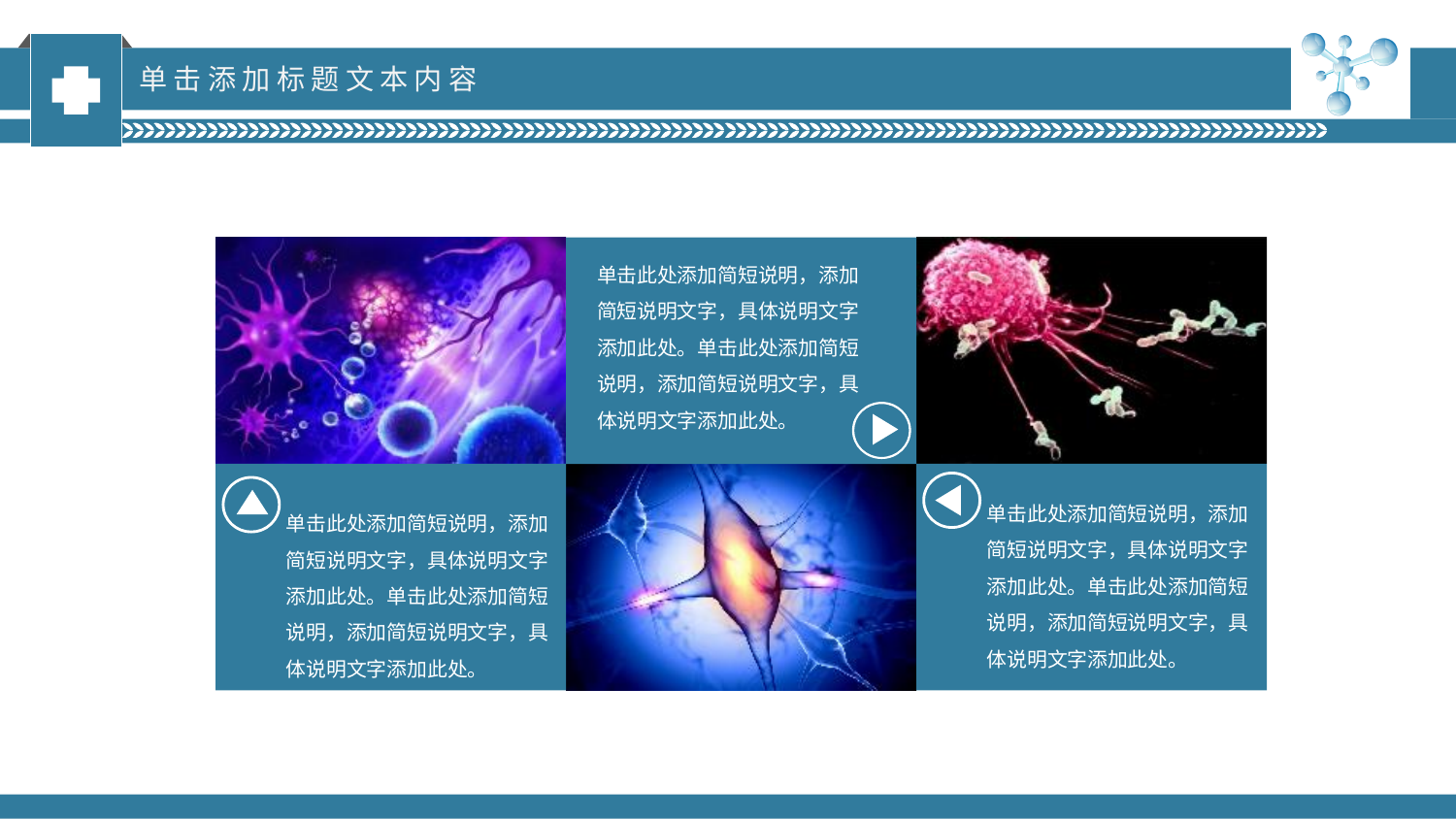

单击添加标题文本内容

单击此处添加简短说明，添加简短说明文字，具体说明文字添加此处。单击此处添加简短说明，添加简短说明文字，具体说明文字添加此处。

单击此处添加简短说明，添加简短说明文字，具体说明文字添加此处。单击此处添加简短说明，添加简短说明文字，具体说明文字添加此处。

单击此处添加简短说明，添加简短说明文字，具体说明文字添加此处。单击此处添加简短说明，添加简短说明文字，具体说明文字添加此处。